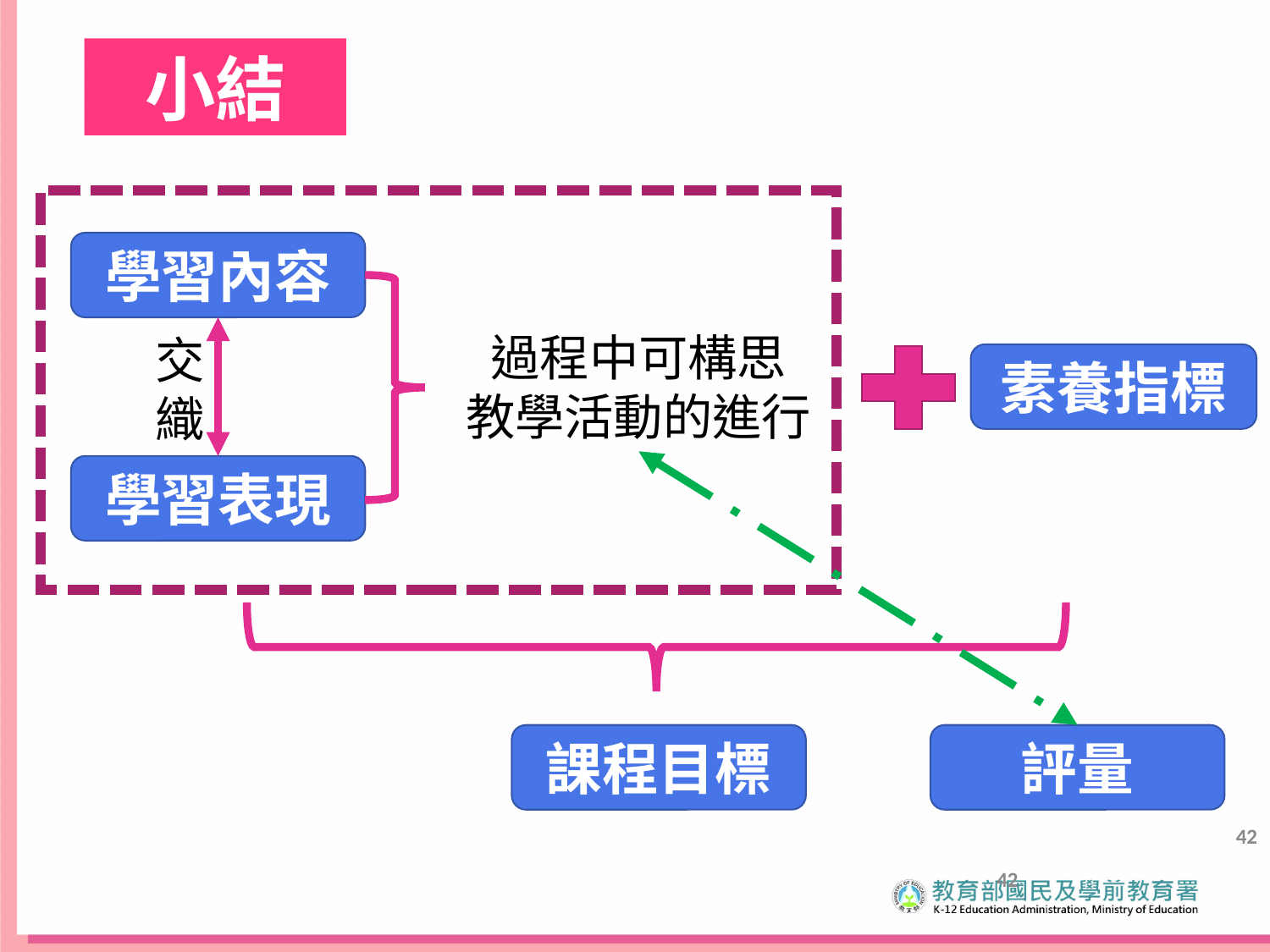

小結

學習內容

過程中可構思
教學活動的進行
交織

素養指標
學習表現
課程目標
評量